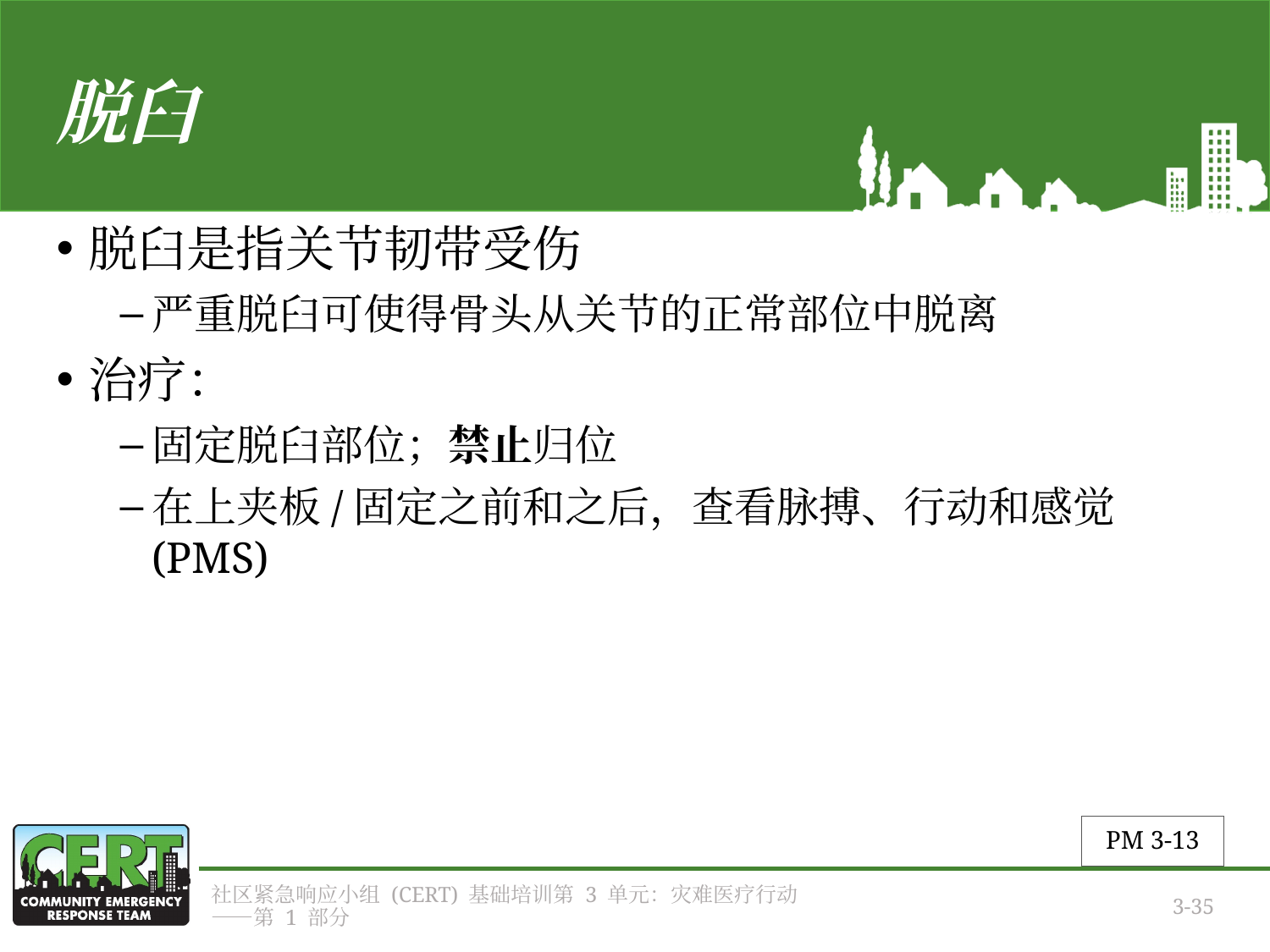

# 脱臼
脱臼是指关节韧带受伤
严重脱臼可使得骨头从关节的正常部位中脱离
治疗：
固定脱臼部位；禁止归位
在上夹板/固定之前和之后，查看脉搏、行动和感觉 (PMS)

PM 3-13
社区紧急响应小组 (CERT) 基础培训第 3 单元：灾难医疗行动——第 1 部分
3-35